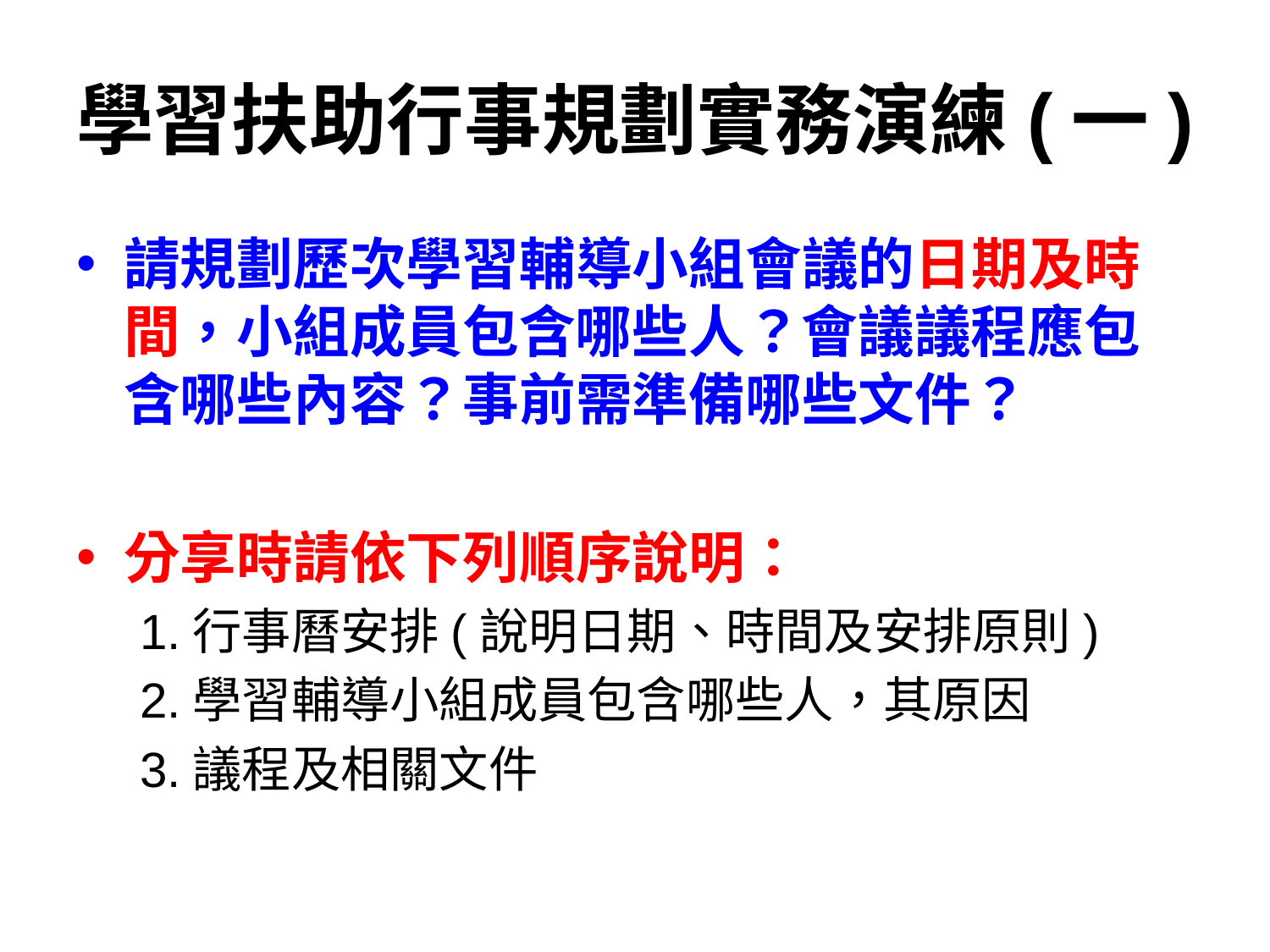

# 學習扶助行事規劃實務演練(一)
請規劃歷次學習輔導小組會議的日期及時間，小組成員包含哪些人？會議議程應包含哪些內容？事前需準備哪些文件？

分享時請依下列順序說明：
1.行事曆安排(說明日期、時間及安排原則)
2.學習輔導小組成員包含哪些人，其原因
3.議程及相關文件